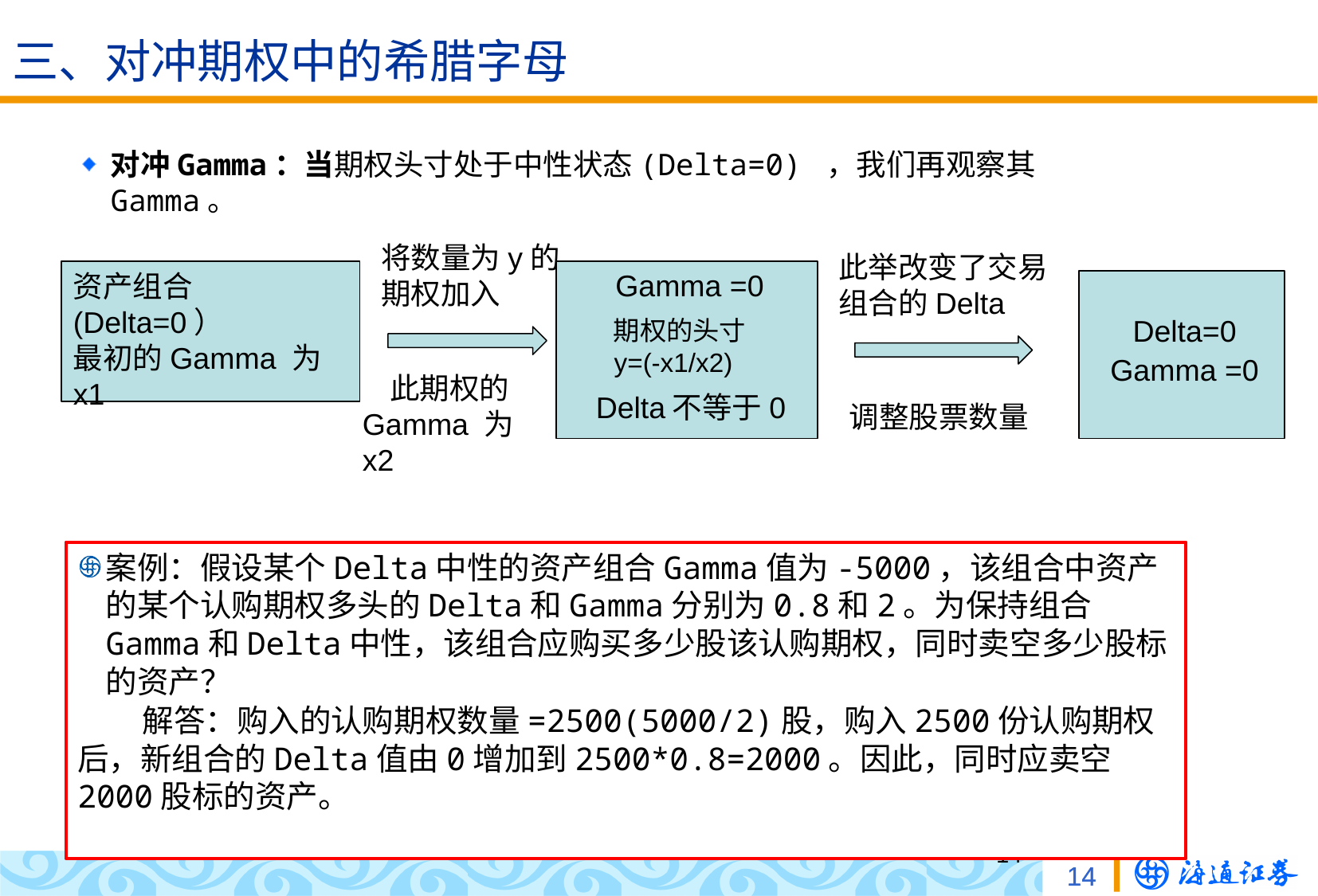

# 三、对冲期权中的希腊字母
对冲Gamma：当期权头寸处于中性状态(Delta=0) ，我们再观察其Gamma。
将数量为y的期权加入
此举改变了交易组合的Delta
资产组合(Delta=0）
最初的Gamma 为x1

Gamma =0

     Delta=0
     期权的头寸
     y=(-x1/x2)

Gamma =0
   此期权的Gamma 为x2
Delta不等于0
调整股票数量
案例：假设某个Delta中性的资产组合Gamma值为-5000，该组合中资产的某个认购期权多头的Delta和Gamma分别为0.8和2。为保持组合Gamma和Delta中性，该组合应购买多少股该认购期权，同时卖空多少股标的资产？
　　解答：购入的认购期权数量=2500(5000/2)股，购入2500份认购期权后，新组合的Delta值由0增加到2500*0.8=2000。因此，同时应卖空2000股标的资产。

14